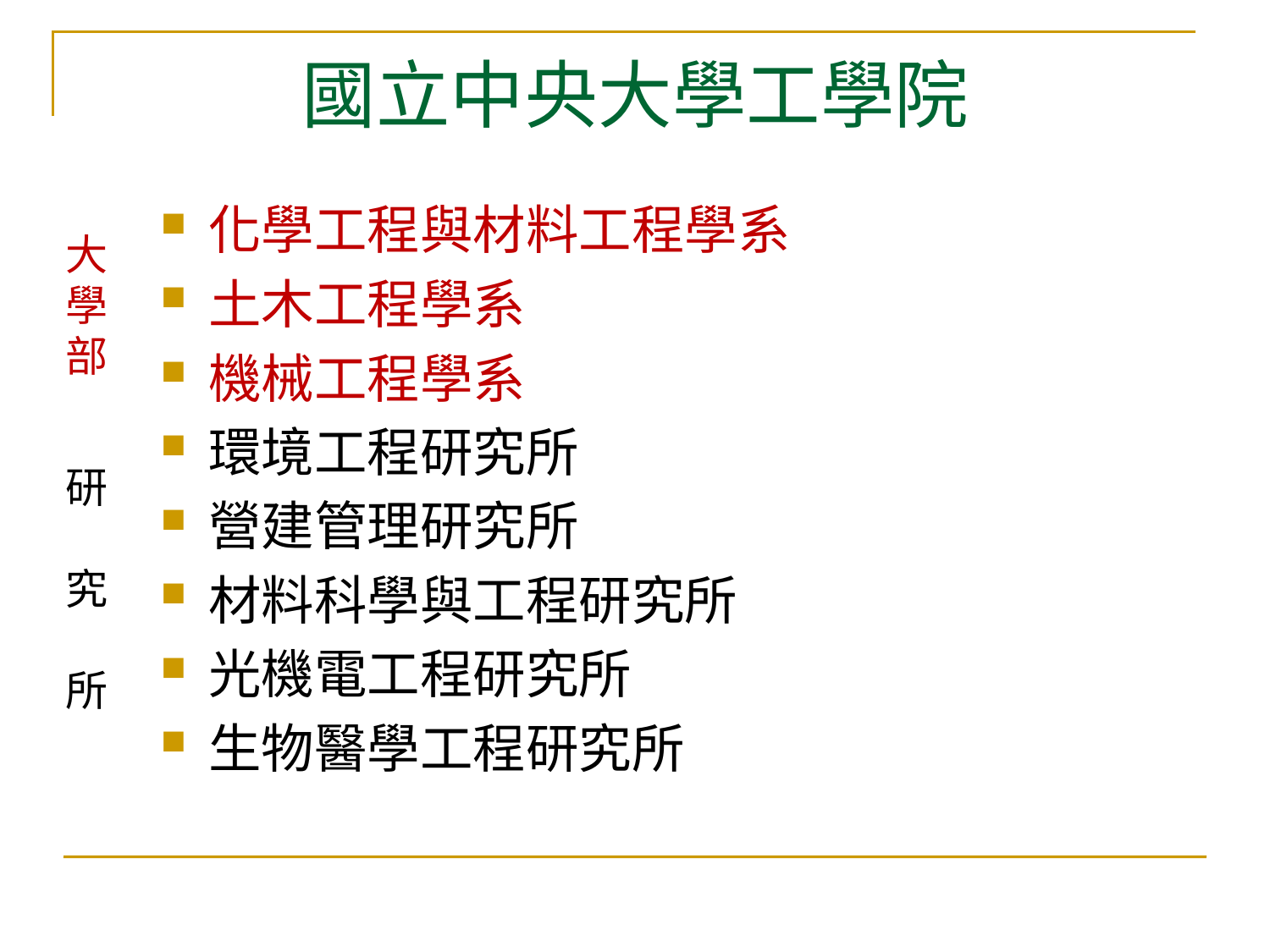

# 國立中央大學工學院
化學工程與材料工程學系
土木工程學系
機械工程學系
環境工程研究所
營建管理研究所
材料科學與工程研究所
光機電工程研究所
生物醫學工程研究所
大
學
部
研

究

所